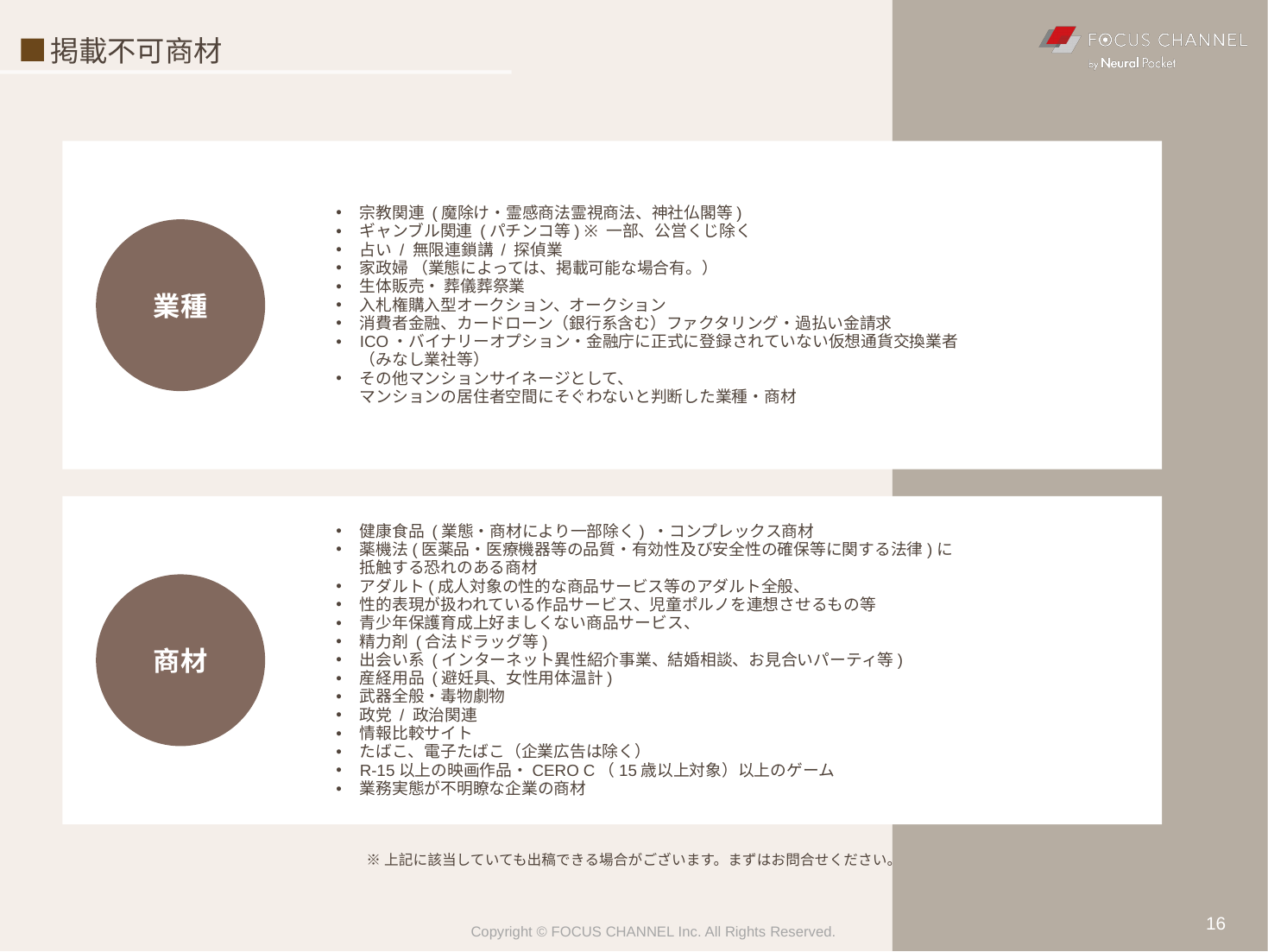

掲載不可商材

宗教関連 (魔除け・霊感商法霊視商法、神社仏閣等)
ギャンブル関連 (パチンコ等) ※ 一部、公営くじ除く
占い / 無限連鎖講 / 探偵業
家政婦 （業態によっては、掲載可能な場合有。）
生体販売・ 葬儀葬祭業
入札権購入型オークション、オークション
消費者金融、カードローン（銀行系含む）ファクタリング・過払い金請求
ICO・バイナリーオプション・金融庁に正式に登録されていない仮想通貨交換業者
（みなし業社等）
その他マンションサイネージとして、
マンションの居住者空間にそぐわないと判断した業種・商材
業種
健康食品 (業態・商材により一部除く) ・コンプレックス商材
薬機法(医薬品・医療機器等の品質・有効性及び安全性の確保等に関する法律)に
抵触する恐れのある商材
アダルト(成人対象の性的な商品サービス等のアダルト全般、
性的表現が扱われている作品サービス、児童ポルノを連想させるもの等
青少年保護育成上好ましくない商品サービス、
精力剤 (合法ドラッグ等)
出会い系 (インターネット異性紹介事業、結婚相談、お見合いパーティ等)
産経用品 (避妊具、女性用体温計)
武器全般・毒物劇物
政党 / 政治関連
情報比較サイト
たばこ、電子たばこ（企業広告は除く）
R-15以上の映画作品・CERO C（15歳以上対象）以上のゲーム
業務実態が不明瞭な企業の商材
商材
※上記に該当していても出稿できる場合がございます。まずはお問合せください。
16